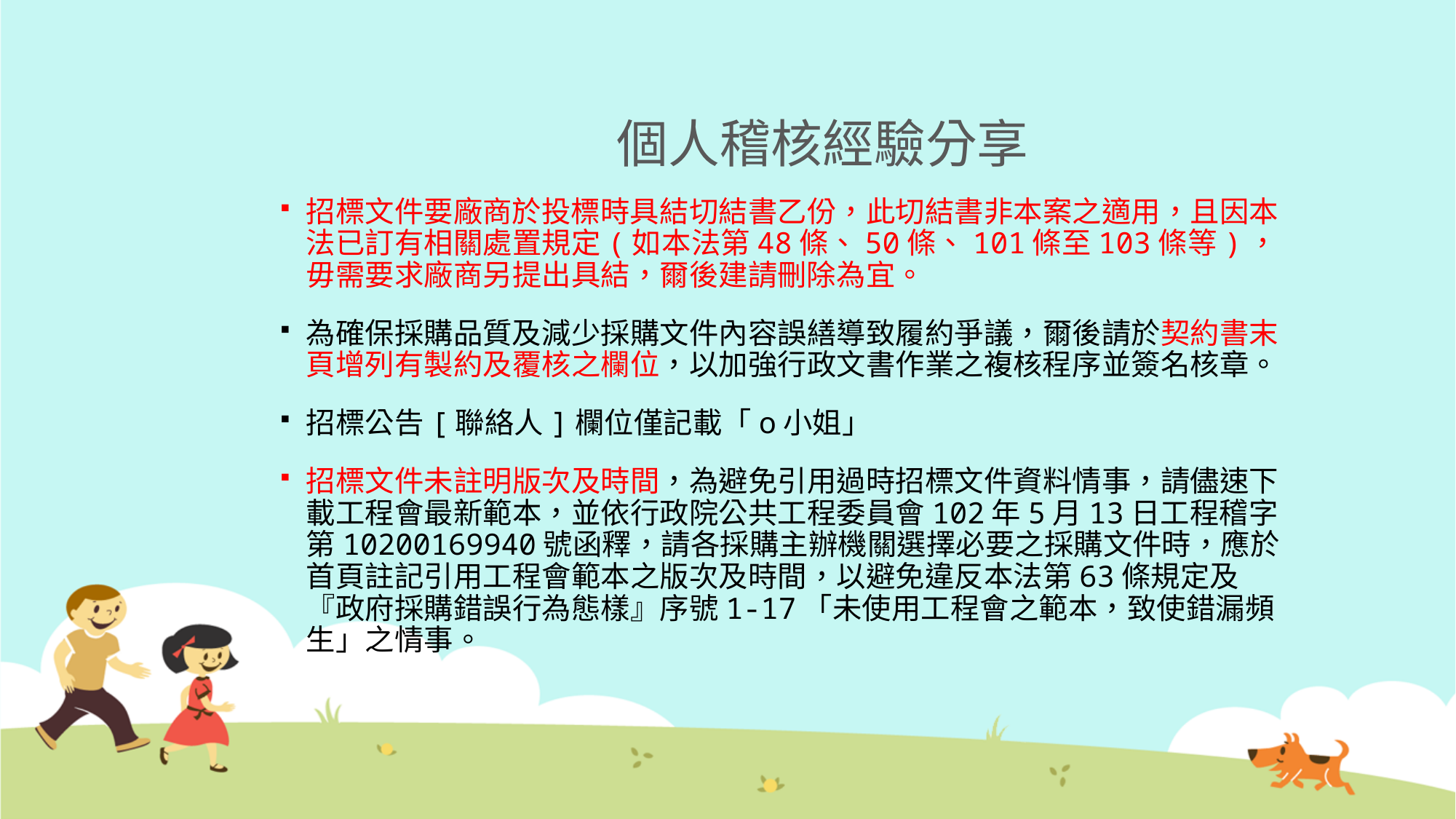

# 個人稽核經驗分享
招標文件要廠商於投標時具結切結書乙份，此切結書非本案之適用，且因本法已訂有相關處置規定(如本法第48條、50條、101條至103條等)，毋需要求廠商另提出具結，爾後建請刪除為宜。
為確保採購品質及減少採購文件內容誤繕導致履約爭議，爾後請於契約書末頁增列有製約及覆核之欄位，以加強行政文書作業之複核程序並簽名核章。
招標公告[聯絡人]欄位僅記載「o小姐」
招標文件未註明版次及時間，為避免引用過時招標文件資料情事，請儘速下載工程會最新範本，並依行政院公共工程委員會102年5月13日工程稽字第10200169940號函釋，請各採購主辦機關選擇必要之採購文件時，應於首頁註記引用工程會範本之版次及時間，以避免違反本法第63條規定及『政府採購錯誤行為態樣』序號1-17「未使用工程會之範本，致使錯漏頻生」之情事。